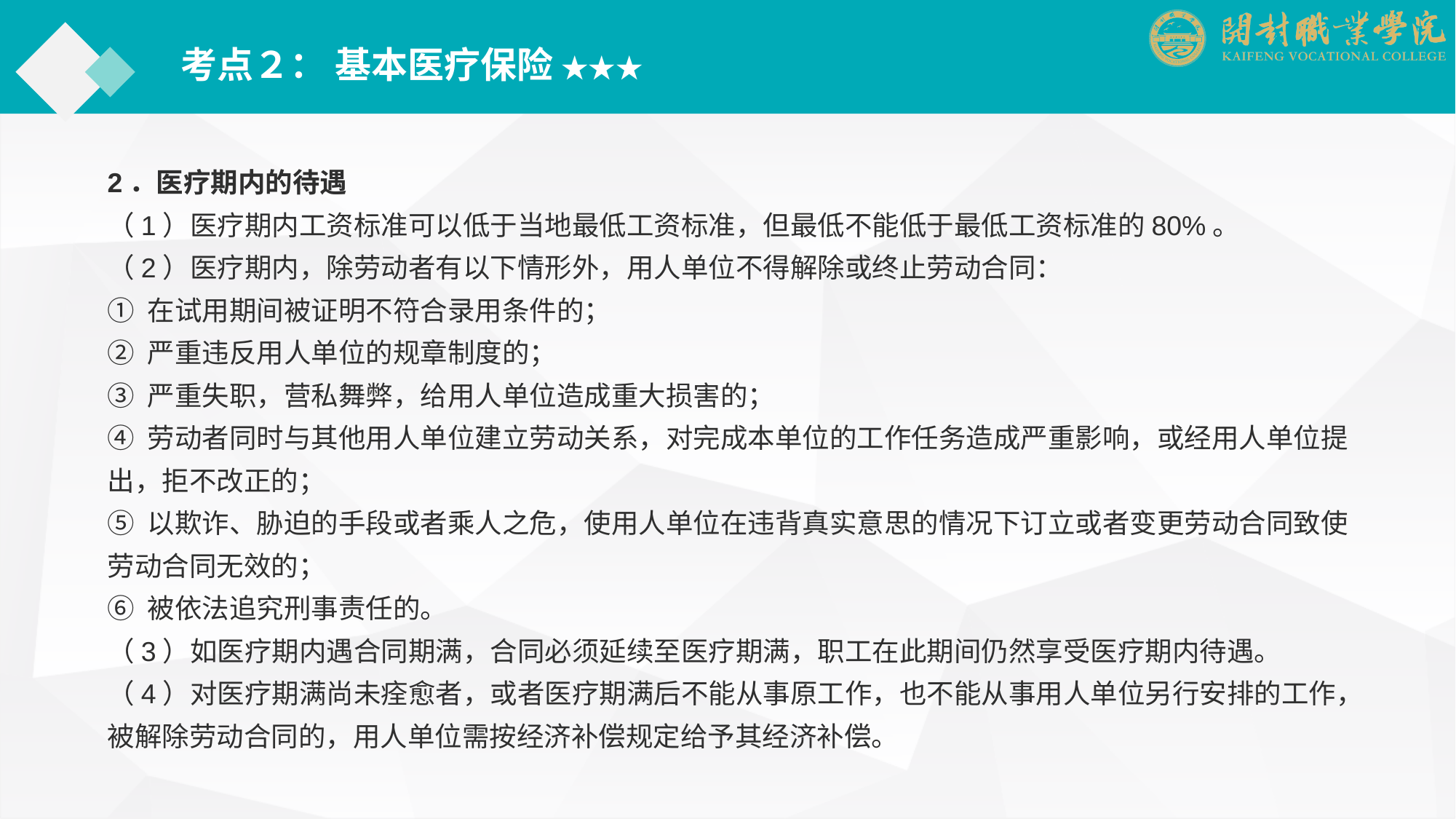

考点２： 基本医疗保险 ★★★
2．医疗期内的待遇
（1）医疗期内工资标准可以低于当地最低工资标准，但最低不能低于最低工资标准的80%。
（2）医疗期内，除劳动者有以下情形外，用人单位不得解除或终止劳动合同：
① 在试用期间被证明不符合录用条件的；
② 严重违反用人单位的规章制度的；
③ 严重失职，营私舞弊，给用人单位造成重大损害的；
④ 劳动者同时与其他用人单位建立劳动关系，对完成本单位的工作任务造成严重影响，或经用人单位提出，拒不改正的；
⑤ 以欺诈、胁迫的手段或者乘人之危，使用人单位在违背真实意思的情况下订立或者变更劳动合同致使劳动合同无效的；
⑥ 被依法追究刑事责任的。
（3）如医疗期内遇合同期满，合同必须延续至医疗期满，职工在此期间仍然享受医疗期内待遇。
（4）对医疗期满尚未痊愈者，或者医疗期满后不能从事原工作，也不能从事用人单位另行安排的工作，被解除劳动合同的，用人单位需按经济补偿规定给予其经济补偿。